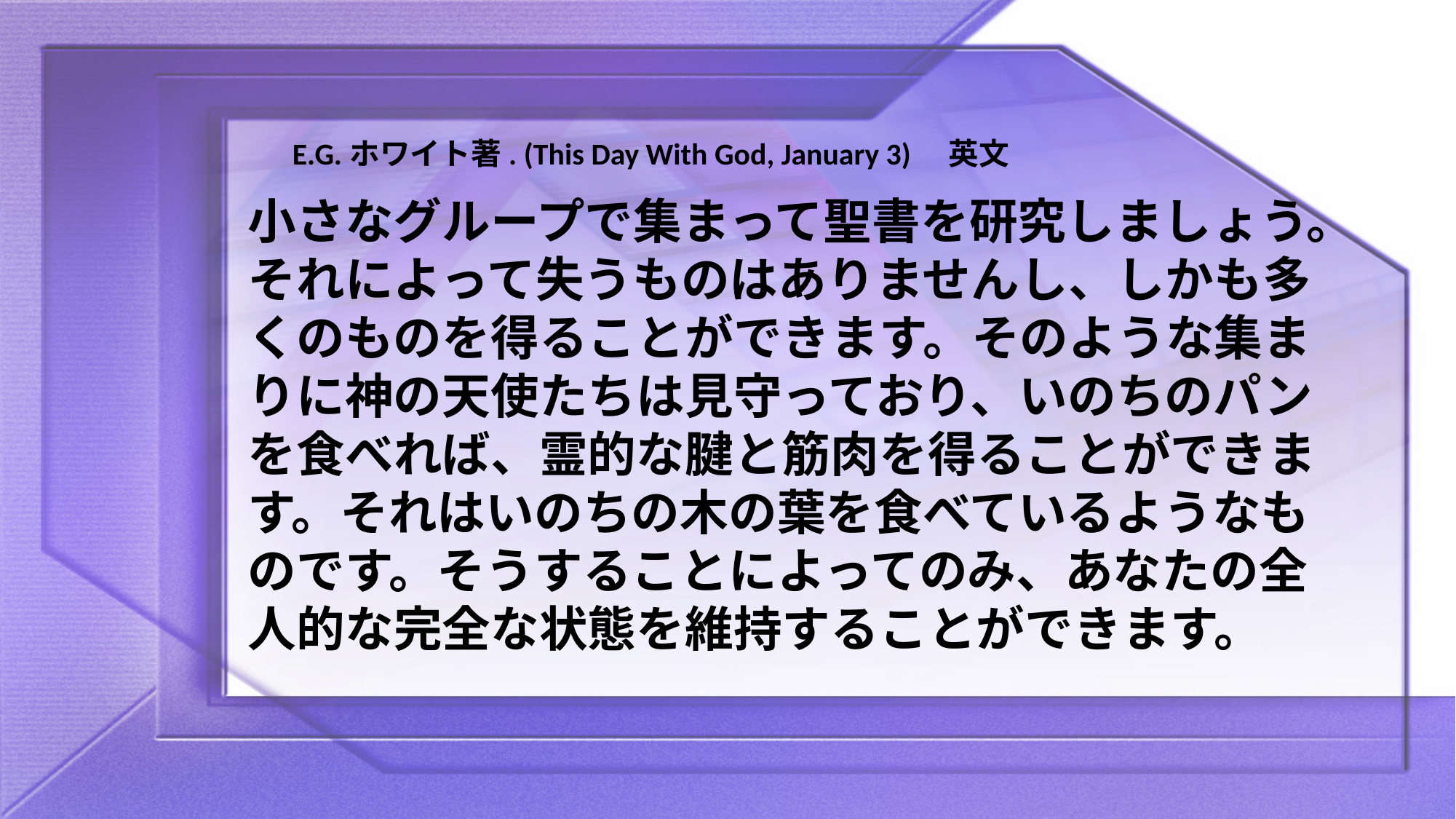

E.G.ホワイト著. (This Day With God, January 3)　英文
小さなグループで集まって聖書を研究しましょう。それによって失うものはありませんし、しかも多くのものを得ることができます。そのような集まりに神の天使たちは見守っており、いのちのパンを食べれば、霊的な腱と筋肉を得ることができます。それはいのちの木の葉を食べているようなものです。そうすることによってのみ、あなたの全人的な完全な状態を維持することができます。